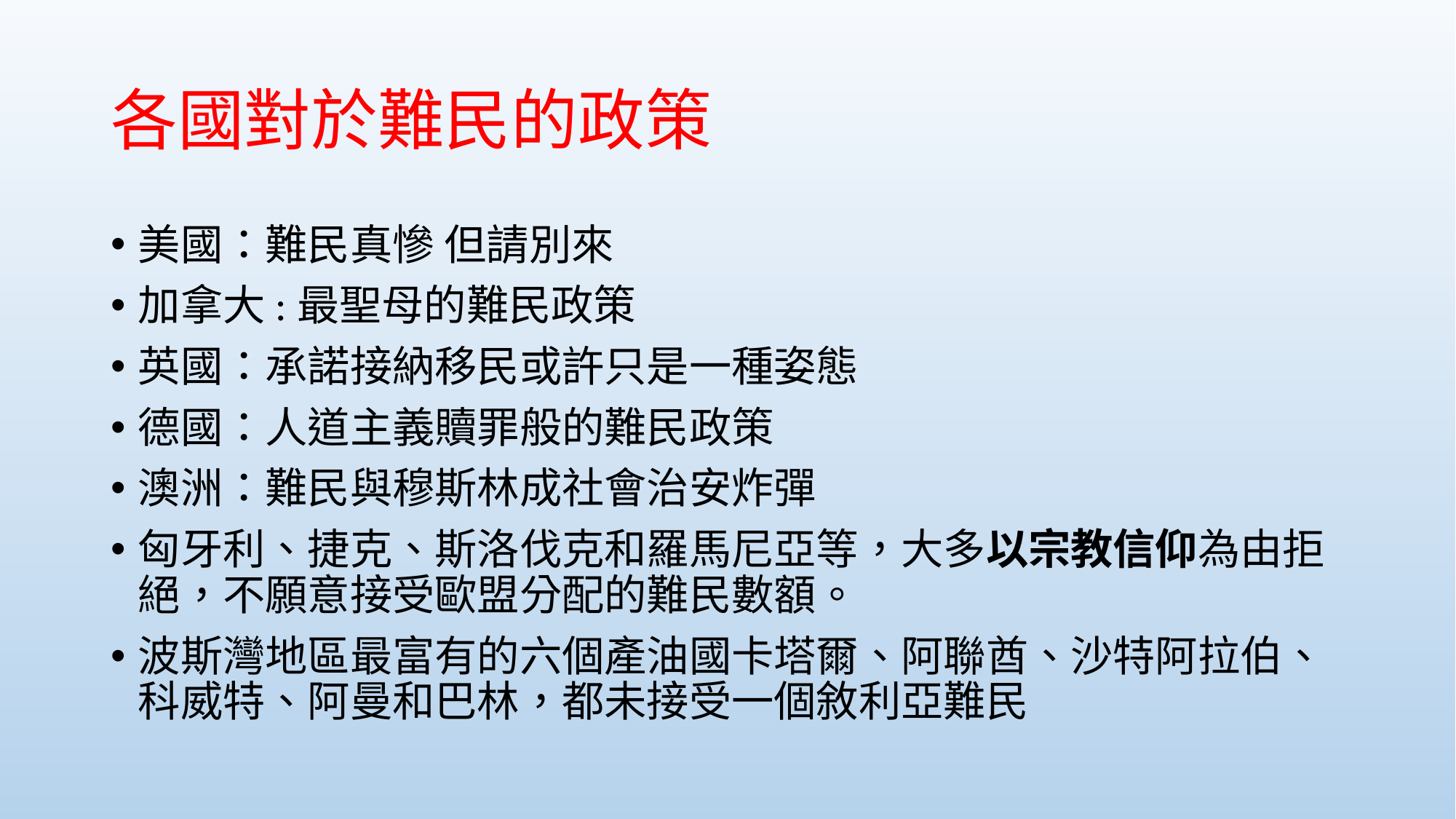

# 各國對於難民的政策
美國：難民真慘 但請別來
加拿大:最聖母的難民政策
英國：承諾接納移民或許只是一種姿態
德國：人道主義贖罪般的難民政策
澳洲：難民與穆斯林成社會治安炸彈
匈牙利、捷克、斯洛伐克和羅馬尼亞等，大多以宗教信仰為由拒絕，不願意接受歐盟分配的難民數額。
波斯灣地區最富有的六個產油國卡塔爾、阿聯酋、沙特阿拉伯、科威特、阿曼和巴林，都未接受一個敘利亞難民